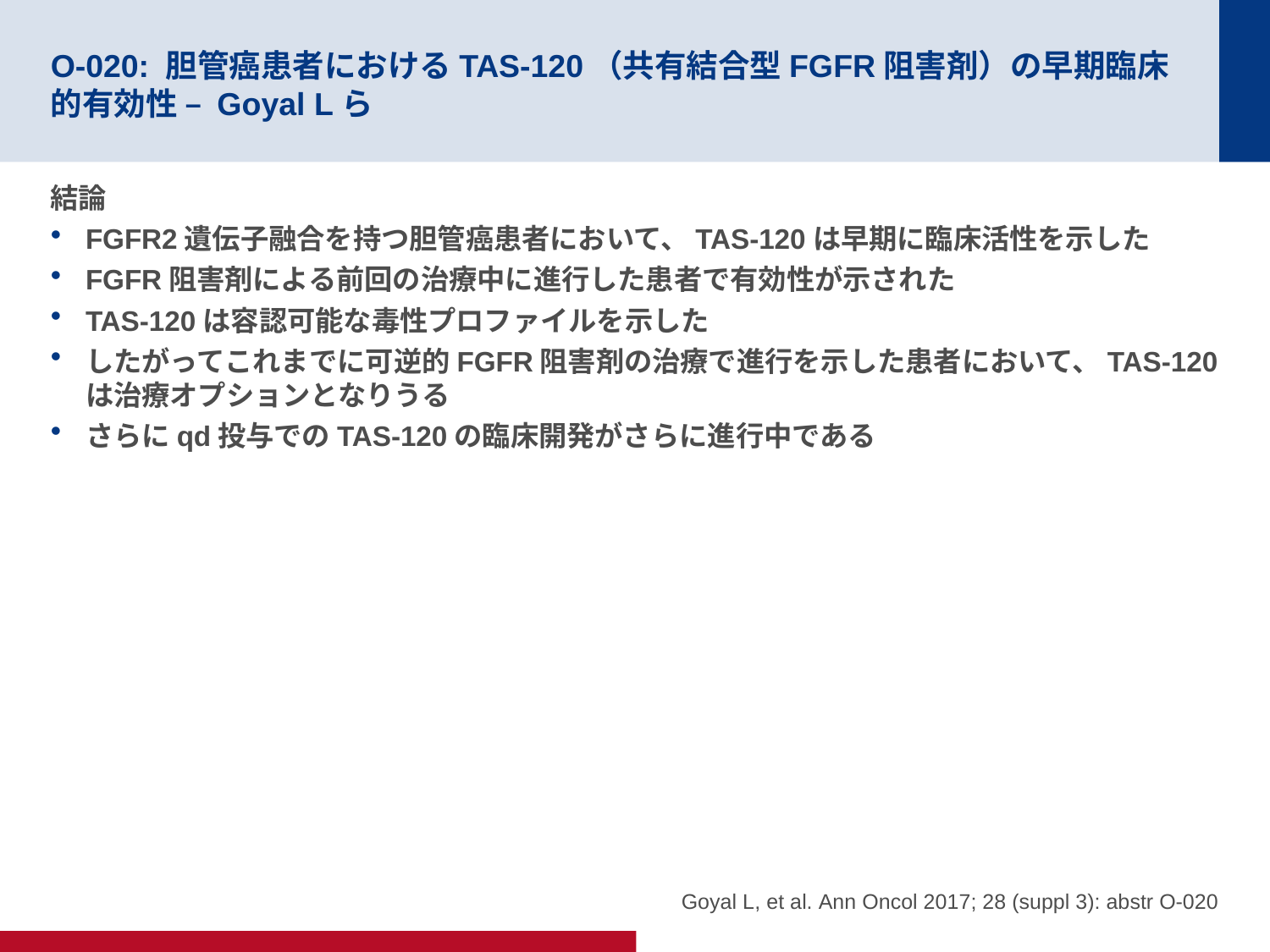

# O-020: 胆管癌患者におけるTAS-120（共有結合型FGFR阻害剤）の早期臨床的有効性 – Goyal Lら
結論
FGFR2遺伝子融合を持つ胆管癌患者において、TAS-120は早期に臨床活性を示した
FGFR阻害剤による前回の治療中に進行した患者で有効性が示された
TAS-120は容認可能な毒性プロファイルを示した
したがってこれまでに可逆的FGFR阻害剤の治療で進行を示した患者において、TAS-120は治療オプションとなりうる
さらにqd投与でのTAS-120の臨床開発がさらに進行中である

Goyal L, et al. Ann Oncol 2017; 28 (suppl 3): abstr O-020